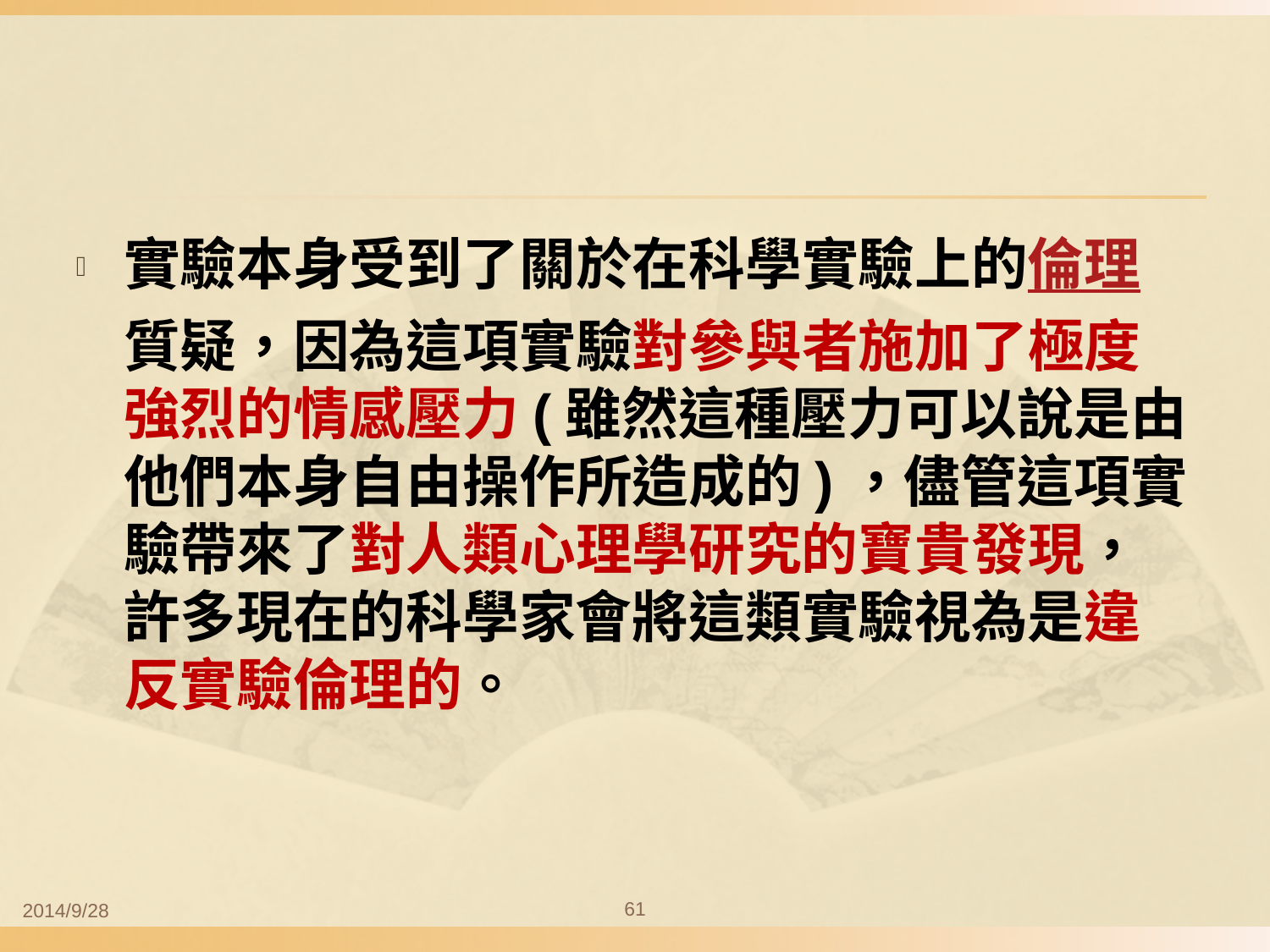

#
實驗本身受到了關於在科學實驗上的倫理質疑，因為這項實驗對參與者施加了極度強烈的情感壓力(雖然這種壓力可以說是由他們本身自由操作所造成的)，儘管這項實驗帶來了對人類心理學研究的寶貴發現，許多現在的科學家會將這類實驗視為是違反實驗倫理的。
2014/9/28
61